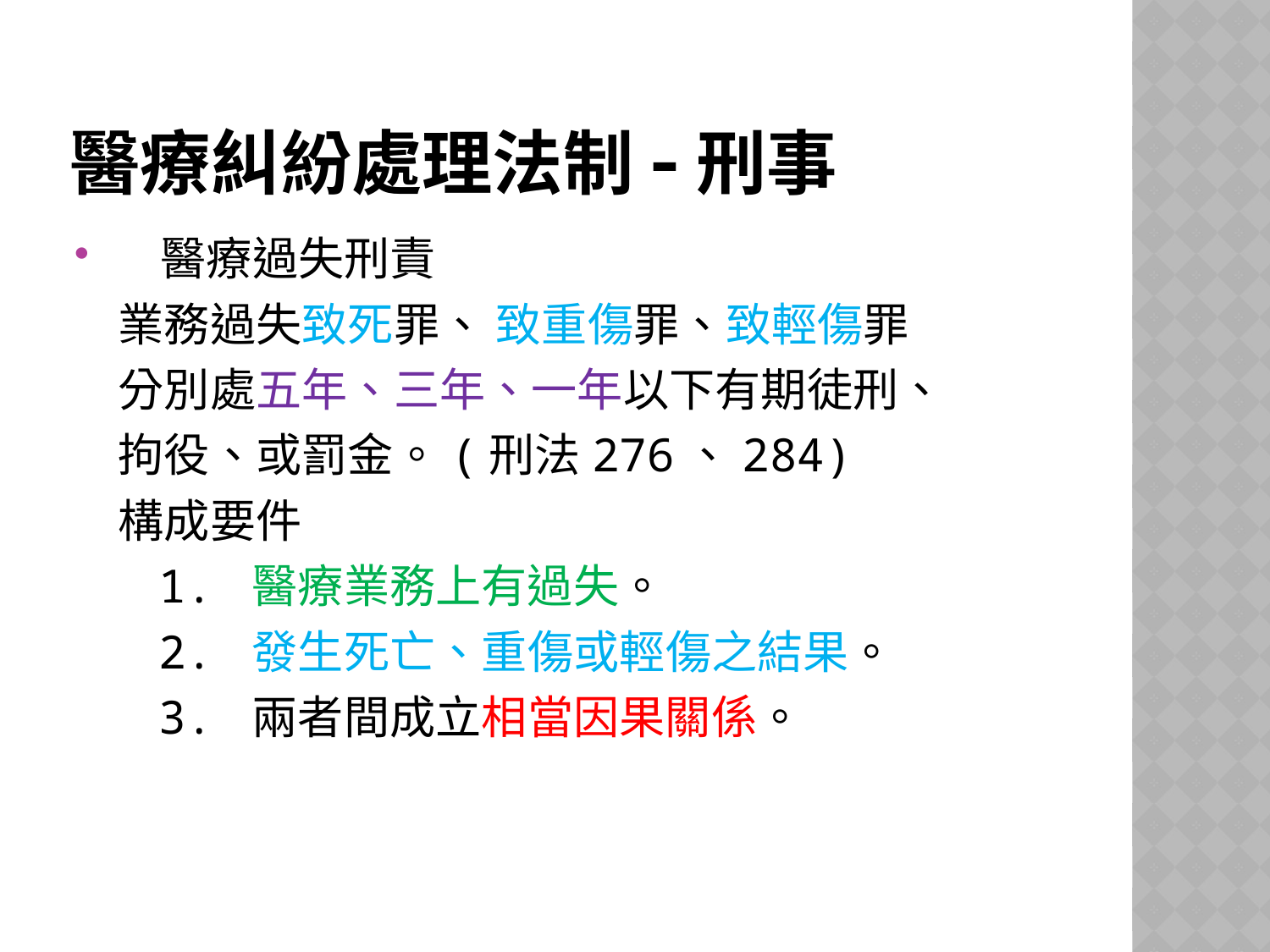

# 醫療糾紛處理法制-刑事
醫療過失刑責
   業務過失致死罪、 致重傷罪、致輕傷罪
   分別處五年、三年、一年以下有期徒刑、
   拘役、或罰金。(刑法276、284)
   構成要件
   1. 醫療業務上有過失。
   2. 發生死亡、重傷或輕傷之結果。
   3. 兩者間成立相當因果關係。